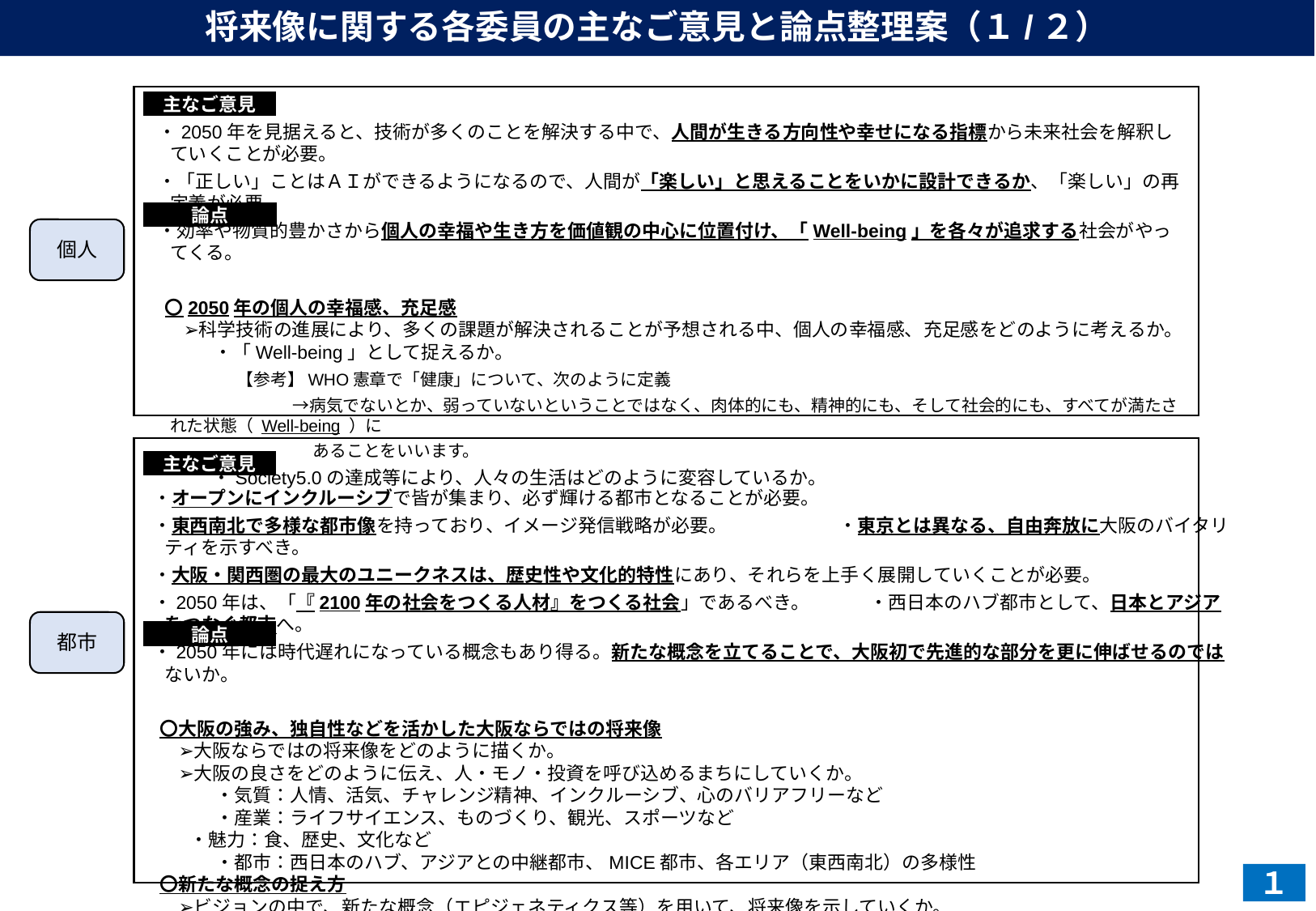

# 将来像に関する各委員の主なご意見と論点整理案（１/２）

・2050年を見据えると、技術が多くのことを解決する中で、人間が生きる方向性や幸せになる指標から未来社会を解釈していくことが必要。
・「正しい」ことはＡＩができるようになるので、人間が「楽しい」と思えることをいかに設計できるか、「楽しい」の再定義が必要。
・効率や物質的豊かさから個人の幸福や生き方を価値観の中心に位置付け、「Well-being」を各々が追求する社会がやってくる。

　〇2050年の個人の幸福感、充足感
　　➢科学技術の進展により、多くの課題が解決されることが予想される中、個人の幸福感、充足感をどのように考えるか。
　　　・「Well-being」として捉えるか。
　　　 　【参考】WHO憲章で「健康」について、次のように定義
　　　　　　　　→病気でないとか、弱っていないということではなく、肉体的にも、精神的にも、そして社会的にも、すべてが満たされた状態（ Well-being ）に
　　　　　　　　　 あることをいいます。
　　　・Society5.0の達成等により、人々の生活はどのように変容しているか。
主なご意見
論点

個人

主なご意見
・オープンにインクルーシブで皆が集まり、必ず輝ける都市となることが必要。
・東西南北で多様な都市像を持っており、イメージ発信戦略が必要。　　　　　　・東京とは異なる、自由奔放に大阪のバイタリティを示すべき。
・大阪・関西圏の最大のユニークネスは、歴史性や文化的特性にあり、それらを上手く展開していくことが必要。
・2050年は、「『2100年の社会をつくる人材』をつくる社会」であるべき。　　　 ・西日本のハブ都市として、日本とアジアをつなぐ都市へ。
・2050年には時代遅れになっている概念もあり得る。新たな概念を立てることで、大阪初で先進的な部分を更に伸ばせるのではないか。

　〇大阪の強み、独自性などを活かした大阪ならではの将来像
　　➢大阪ならではの将来像をどのように描くか。
　　➢大阪の良さをどのように伝え、人・モノ・投資を呼び込めるまちにしていくか。
　　　　・気質：人情、活気、チャレンジ精神、インクルーシブ、心のバリアフリーなど
　　　　・産業：ライフサイエンス、ものづくり、観光、スポーツなど
     　 ・魅力：食、歴史、文化など
　　　　・都市：西日本のハブ、アジアとの中継都市、MICE都市、各エリア（東西南北）の多様性
　〇新たな概念の捉え方
　　➢ビジョンの中で、新たな概念（エピジェネティクス等）を用いて、将来像を示していくか。
　　　　・府民にわかりやすく伝えるという観点から、新たな概念をどのように考えるか。

都市
論点
１